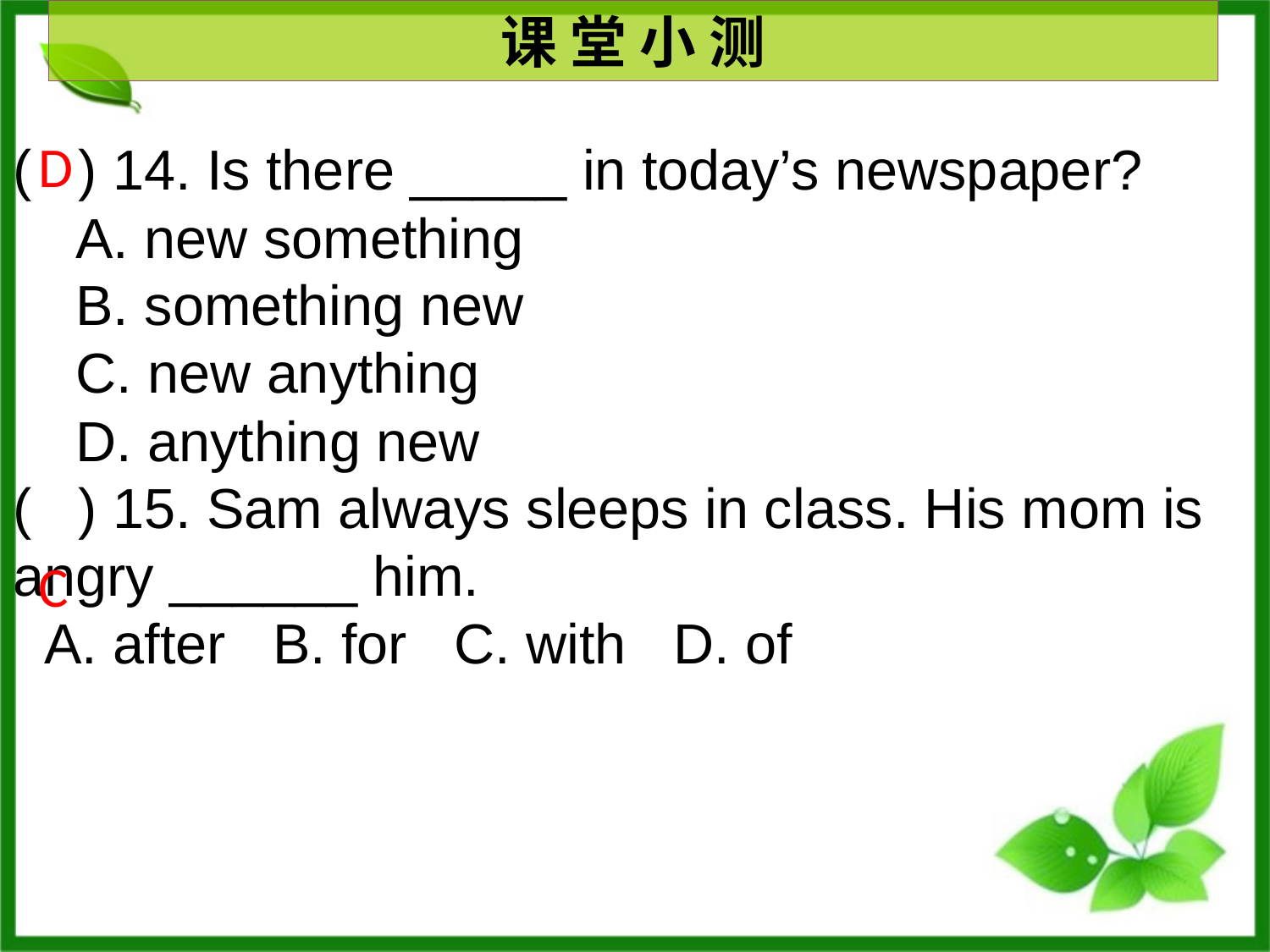

课 堂 小 测
D
(   ) 14. Is there _____ in today’s newspaper?
    A. new something
    B. something new
    C. new anything
    D. anything new
(   ) 15. Sam always sleeps in class. His mom is angry ______ him.
  A. after   B. for   C. with   D. of
C